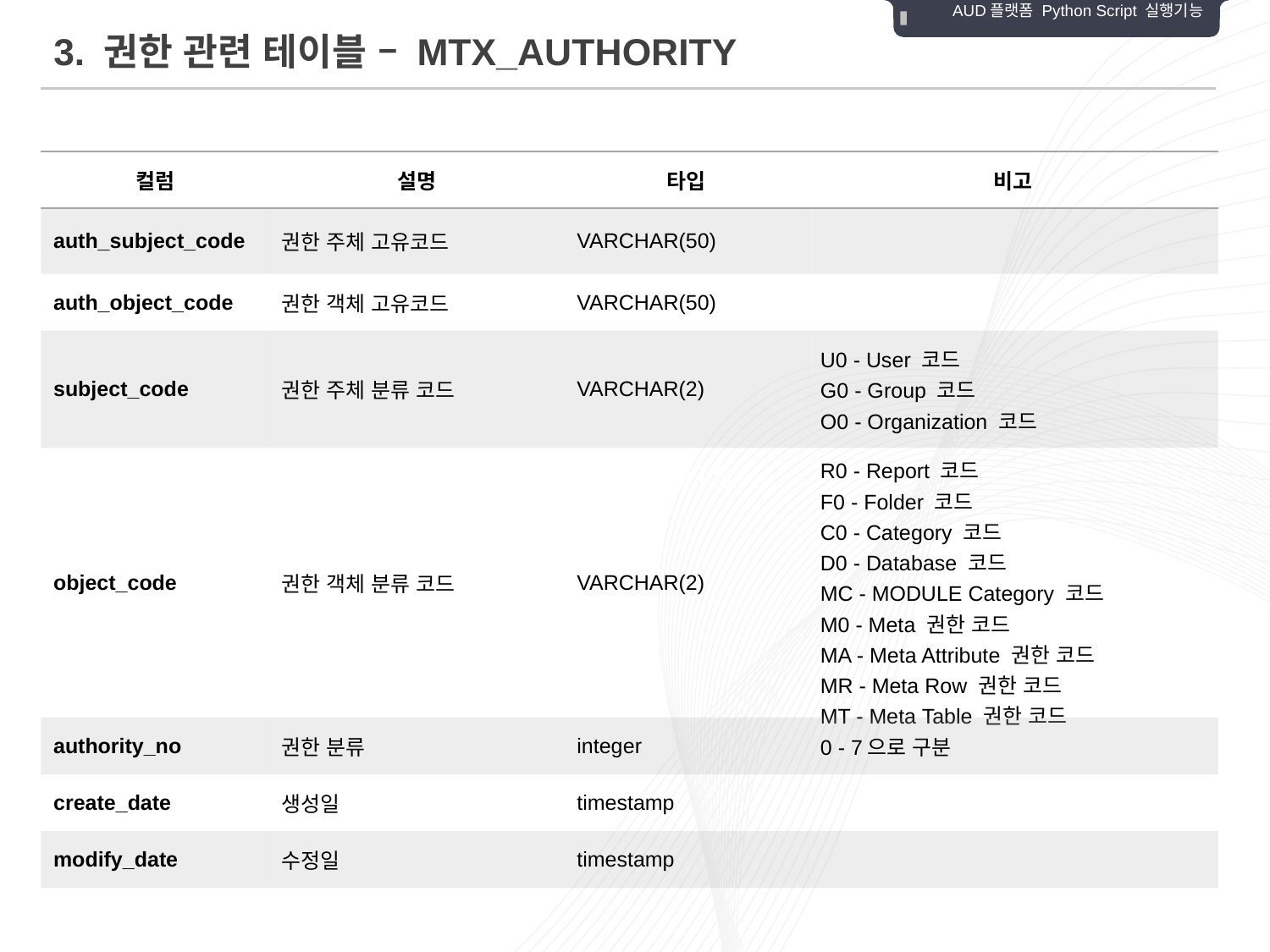

AUD플랫폼 Python Script 실행기능
3. 권한 관련 테이블 – MTX_AUTHORITY
| 컬럼 | 설명 | 타입 | 비고 |
| --- | --- | --- | --- |
| auth\_subject\_code | 권한 주체 고유코드 | VARCHAR(50) |  |
| auth\_object\_code | 권한 객체 고유코드 | VARCHAR(50) |  |
| subject\_code | 권한 주체 분류 코드 | VARCHAR(2) | U0 - User 코드 G0 - Group 코드 O0 - Organization 코드 |
| object\_code | 권한 객체 분류 코드 | VARCHAR(2) | R0 - Report 코드 F0 - Folder 코드 C0 - Category 코드 D0 - Database 코드 MC - MODULE Category 코드 M0 - Meta 권한 코드 MA - Meta Attribute 권한 코드 MR - Meta Row 권한 코드 MT - Meta Table 권한 코드 |
| authority\_no | 권한 분류 | integer | 0 - 7으로 구분 |
| create\_date | 생성일 | timestamp |  |
| modify\_date | 수정일 | timestamp |  |